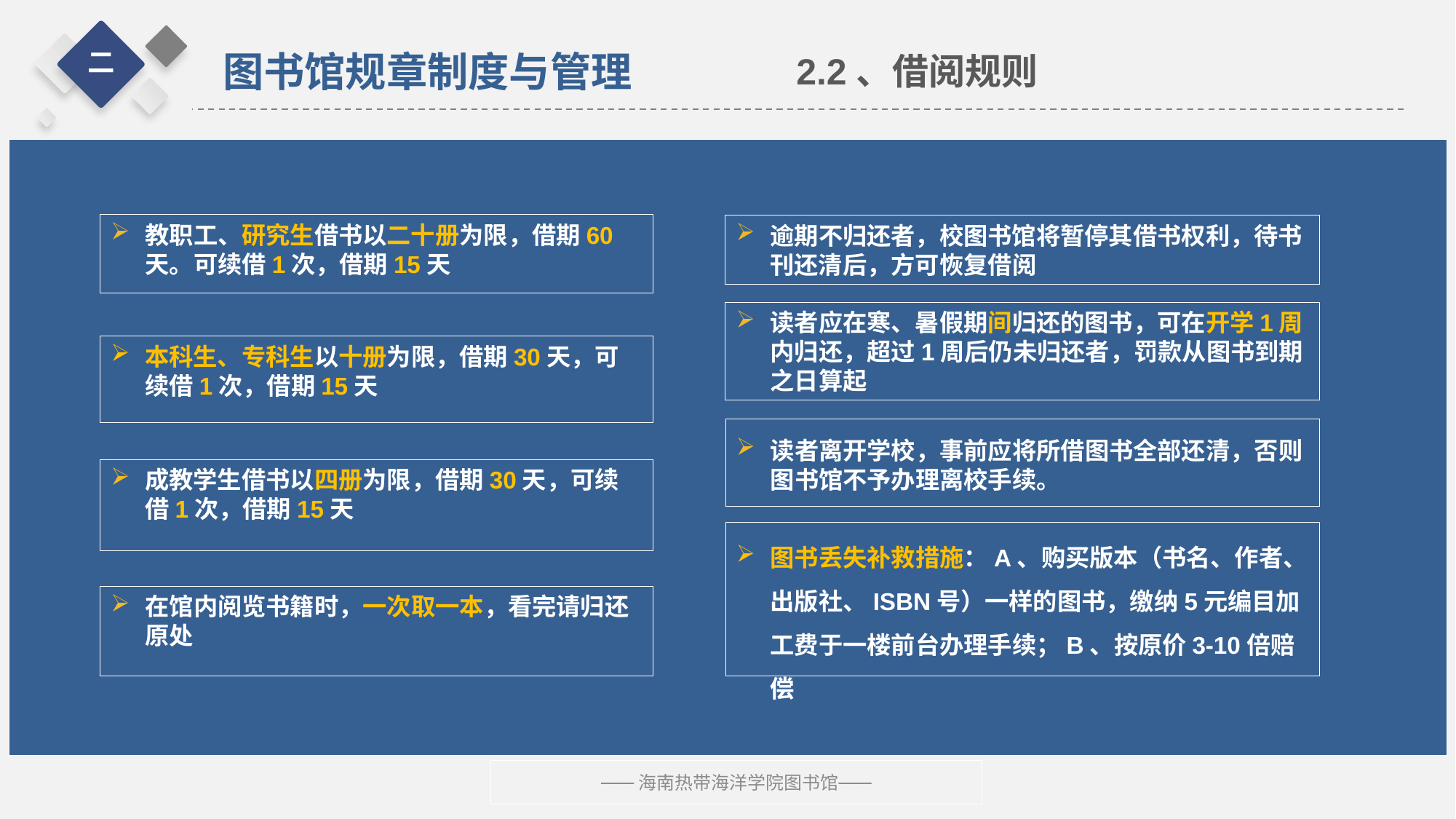

二

图书馆规章制度与管理
2.2、借阅规则

教职工、研究生借书以二十册为限，借期60天。可续借1次，借期15天
逾期不归还者，校图书馆将暂停其借书权利，待书刊还清后，方可恢复借阅
读者应在寒、暑假期间归还的图书，可在开学1周内归还，超过1周后仍未归还者，罚款从图书到期之日算起
本科生、专科生以十册为限，借期30天，可续借1次，借期15天

读者离开学校，事前应将所借图书全部还清，否则图书馆不予办理离校手续。

成教学生借书以四册为限，借期30天，可续借1次，借期15天
图书丢失补救措施：A、购买版本（书名、作者、出版社、ISBN号）一样的图书，缴纳5元编目加工费于一楼前台办理手续；B、按原价3-10倍赔偿

在馆内阅览书籍时，一次取一本，看完请归还原处
——海南热带海洋学院图书馆——